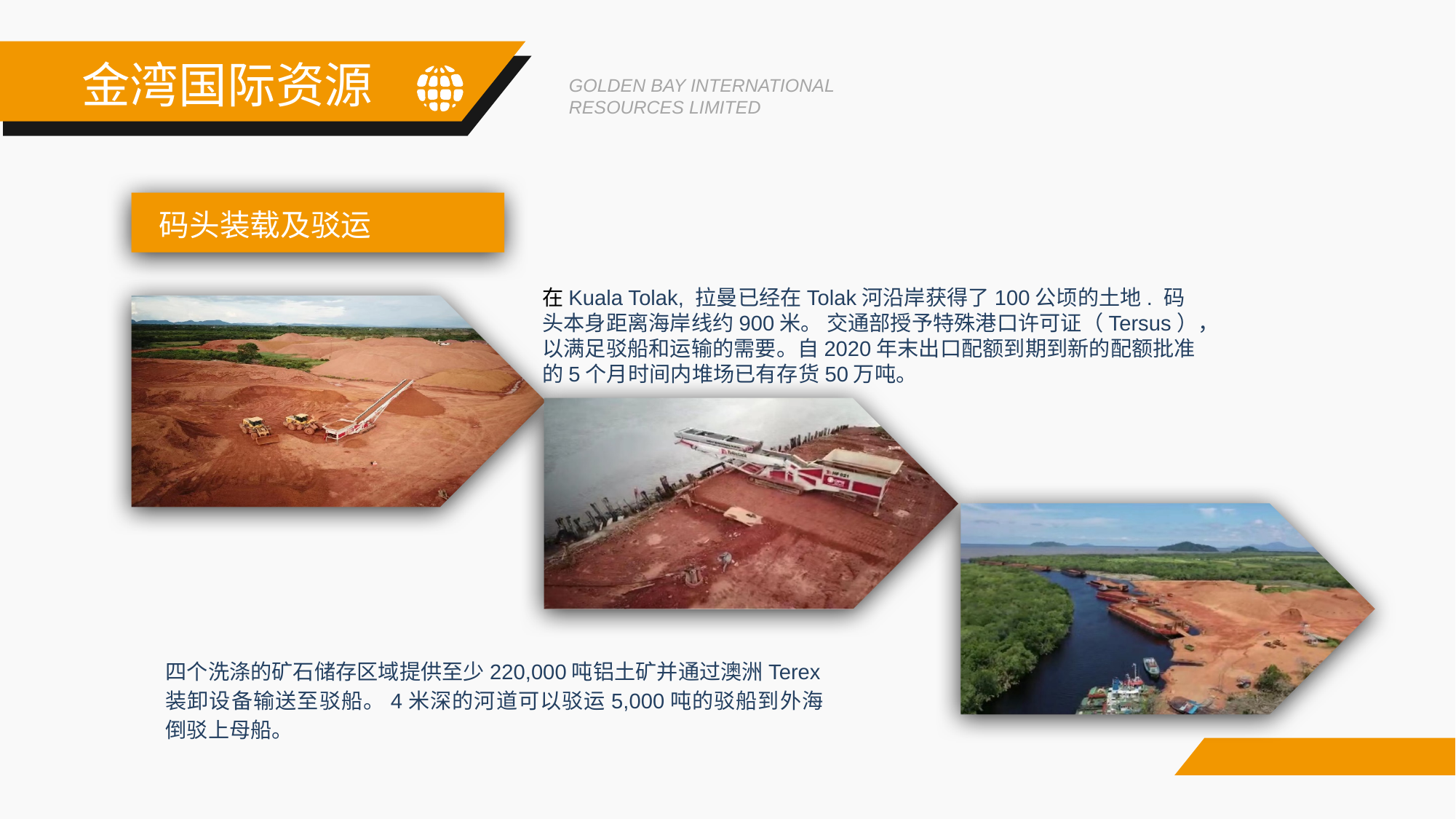

金湾国际资源

GOLDEN BAY INTERNATIONAL RESOURCES LIMITED

码头装载及驳运

在Kuala Tolak, 拉曼已经在Tolak河沿岸获得了100公顷的土地. 码头本身距离海岸线约900米。 交通部授予特殊港口许可证（Tersus），以满足驳船和运输的需要。自2020年末出口配额到期到新的配额批准的5个月时间内堆场已有存货50万吨。

四个洗涤的矿石储存区域提供至少220,000吨铝土矿并通过澳洲Terex装卸设备输送至驳船。4米深的河道可以驳运5,000吨的驳船到外海倒驳上母船。